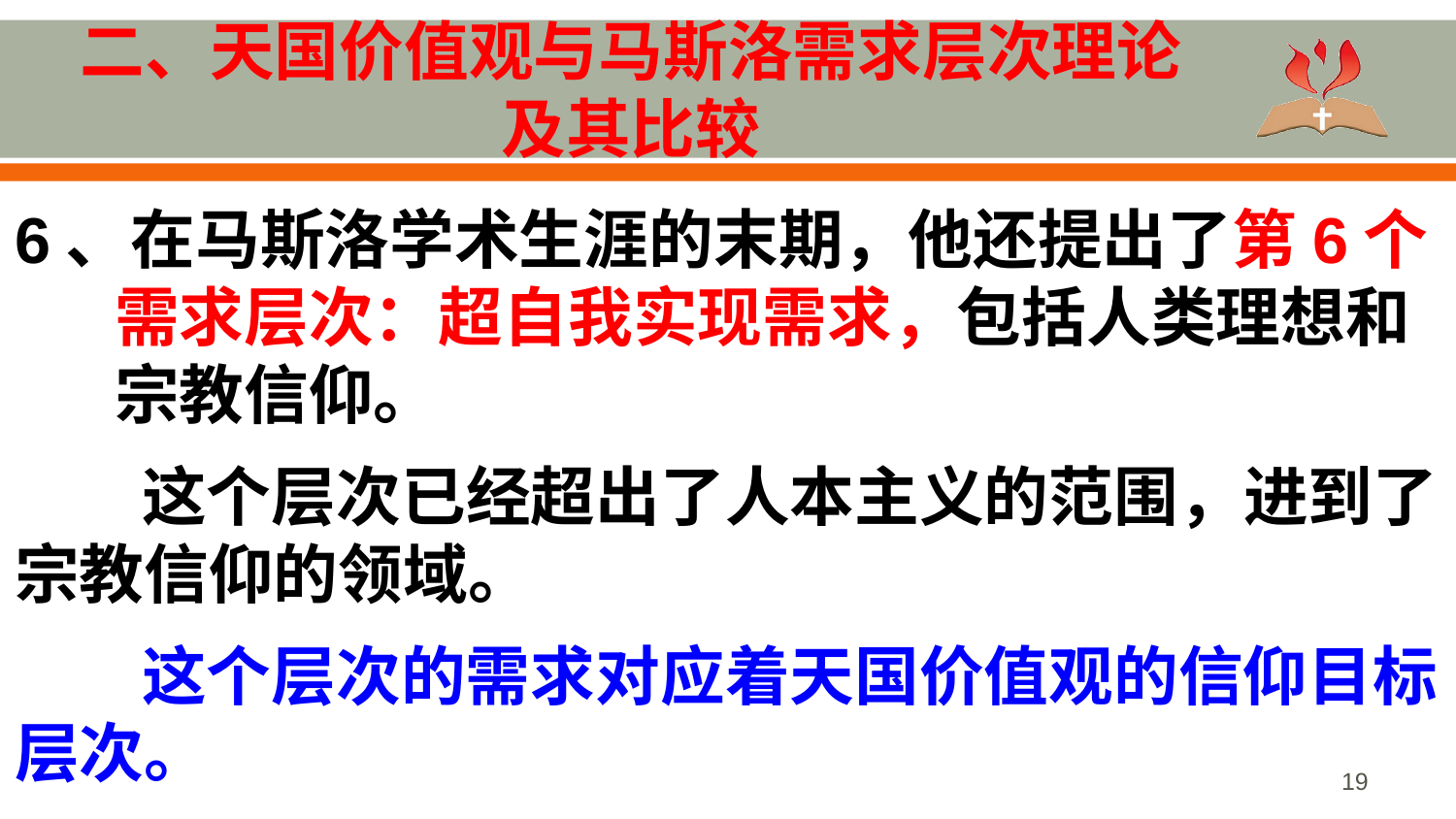

# 二、天国价值观与马斯洛需求层次理论 及其比较
6、在马斯洛学术生涯的末期，他还提出了第6个需求层次：超自我实现需求，包括人类理想和宗教信仰。
这个层次已经超出了人本主义的范围，进到了宗教信仰的领域。
这个层次的需求对应着天国价值观的信仰目标层次。

19